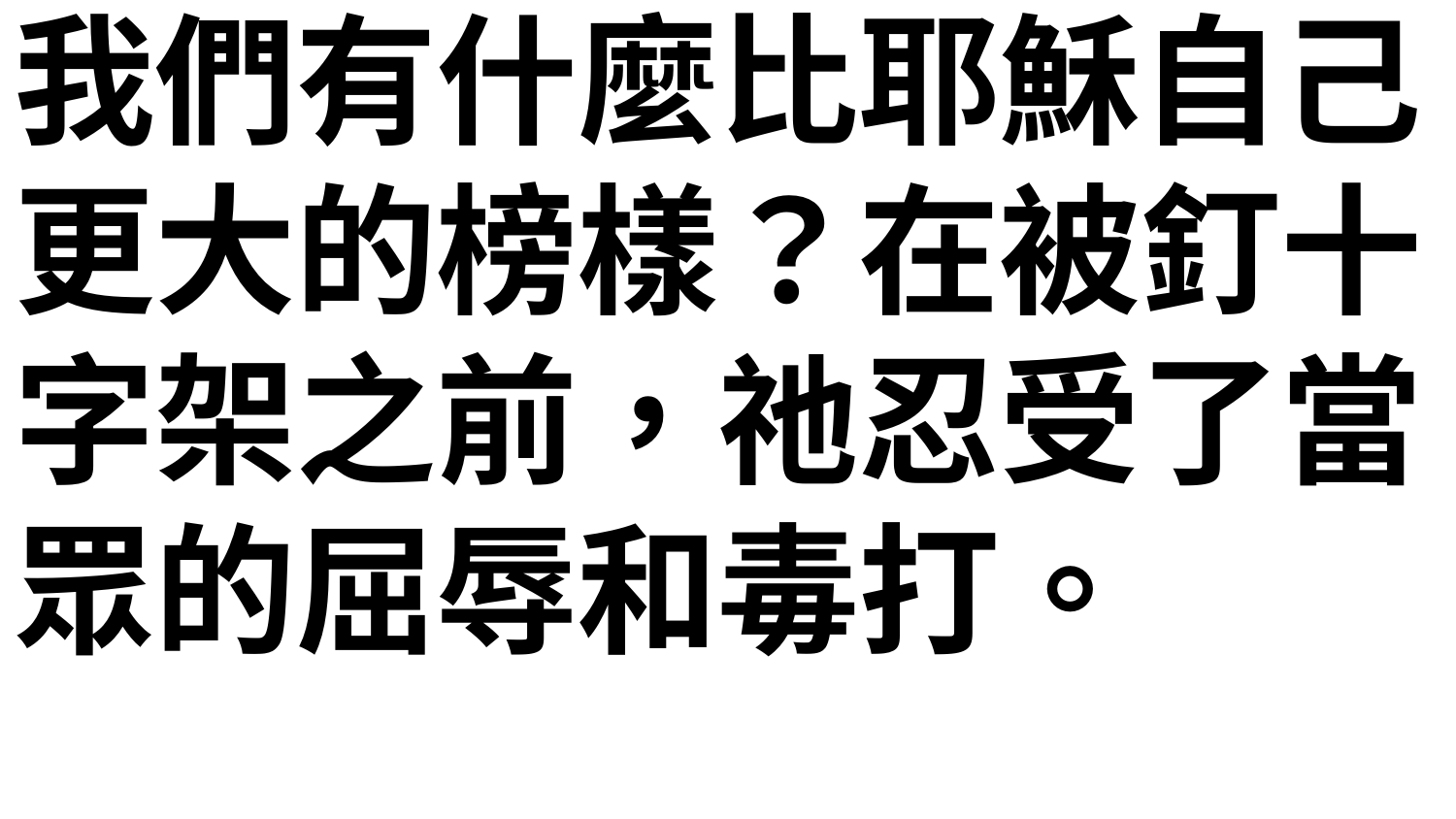

我們有什麼比耶穌自己更大的榜樣？在被釘十字架之前，祂忍受了當眾的屈辱和毒打。